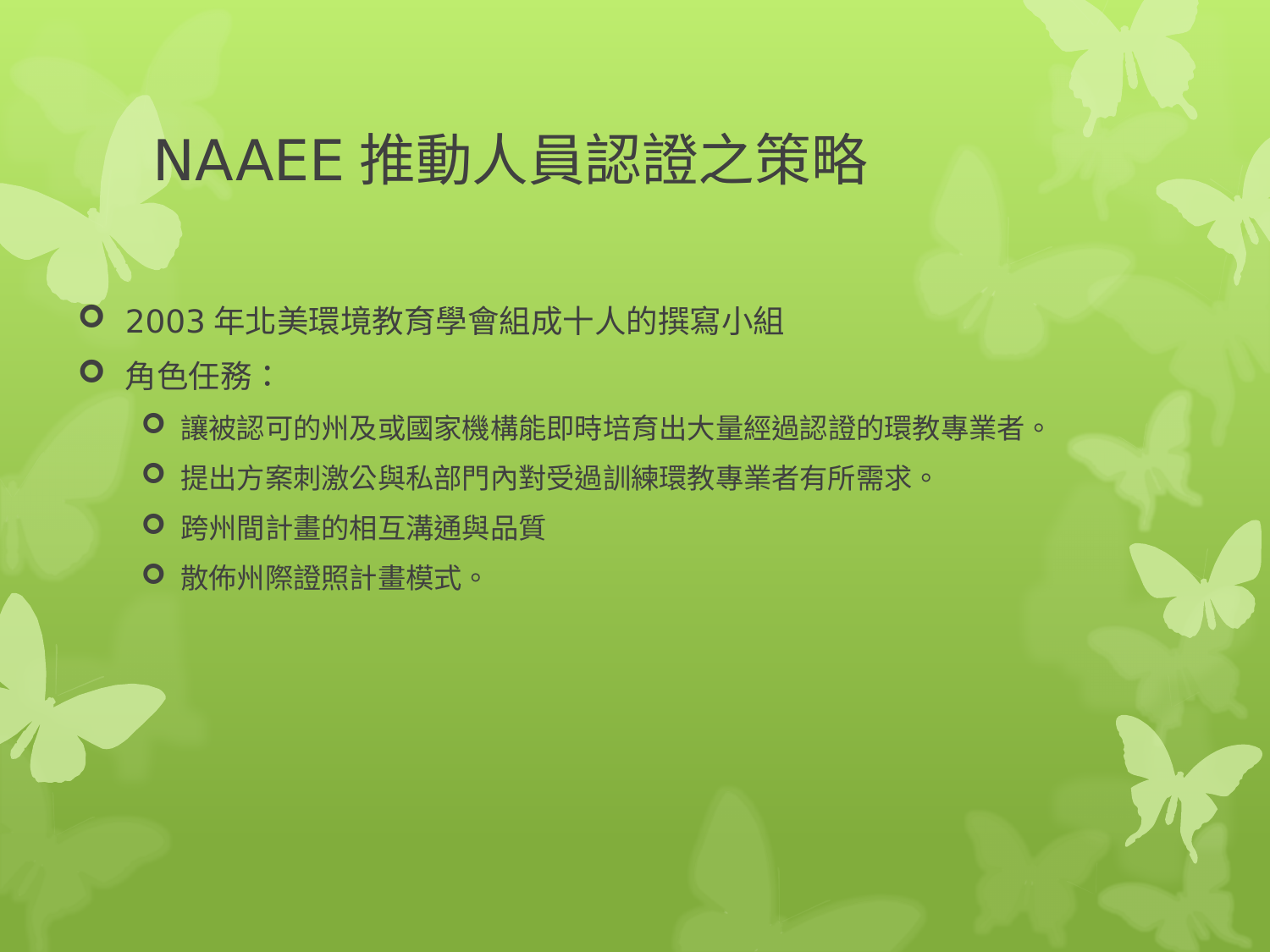

# NAAEE推動人員認證之策略
2003年北美環境教育學會組成十人的撰寫小組
角色任務：
讓被認可的州及或國家機構能即時培育出大量經過認證的環教專業者。
提出方案刺激公與私部門內對受過訓練環教專業者有所需求。
跨州間計畫的相互溝通與品質
散佈州際證照計畫模式。